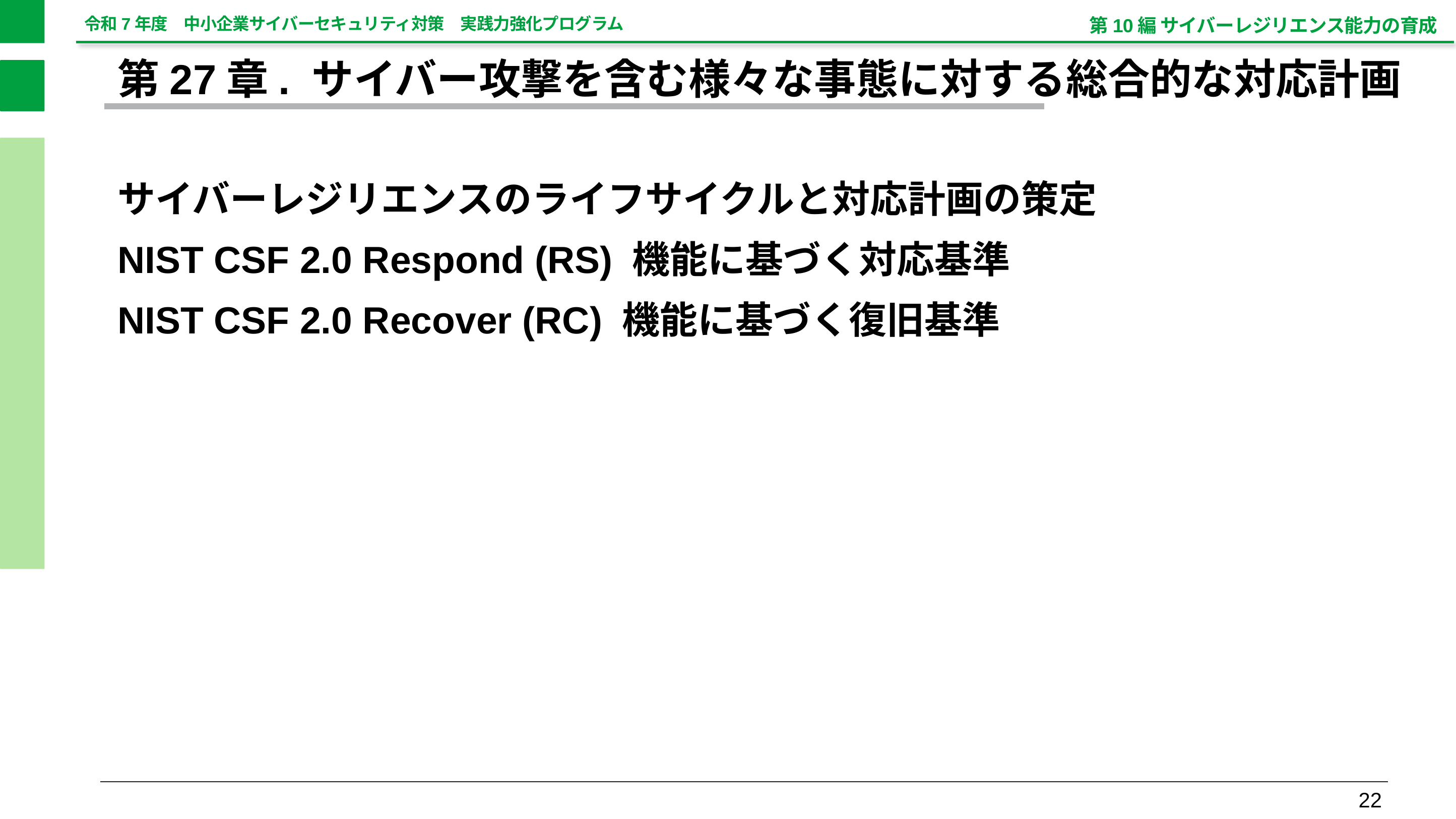

第10編 サイバーレジリエンス能力の育成
第27章. サイバー攻撃を含む様々な事態に対する総合的な対応計画
サイバーレジリエンスのライフサイクルと対応計画の策定
NIST CSF 2.0 Respond (RS) 機能に基づく対応基準
NIST CSF 2.0 Recover (RC) 機能に基づく復旧基準